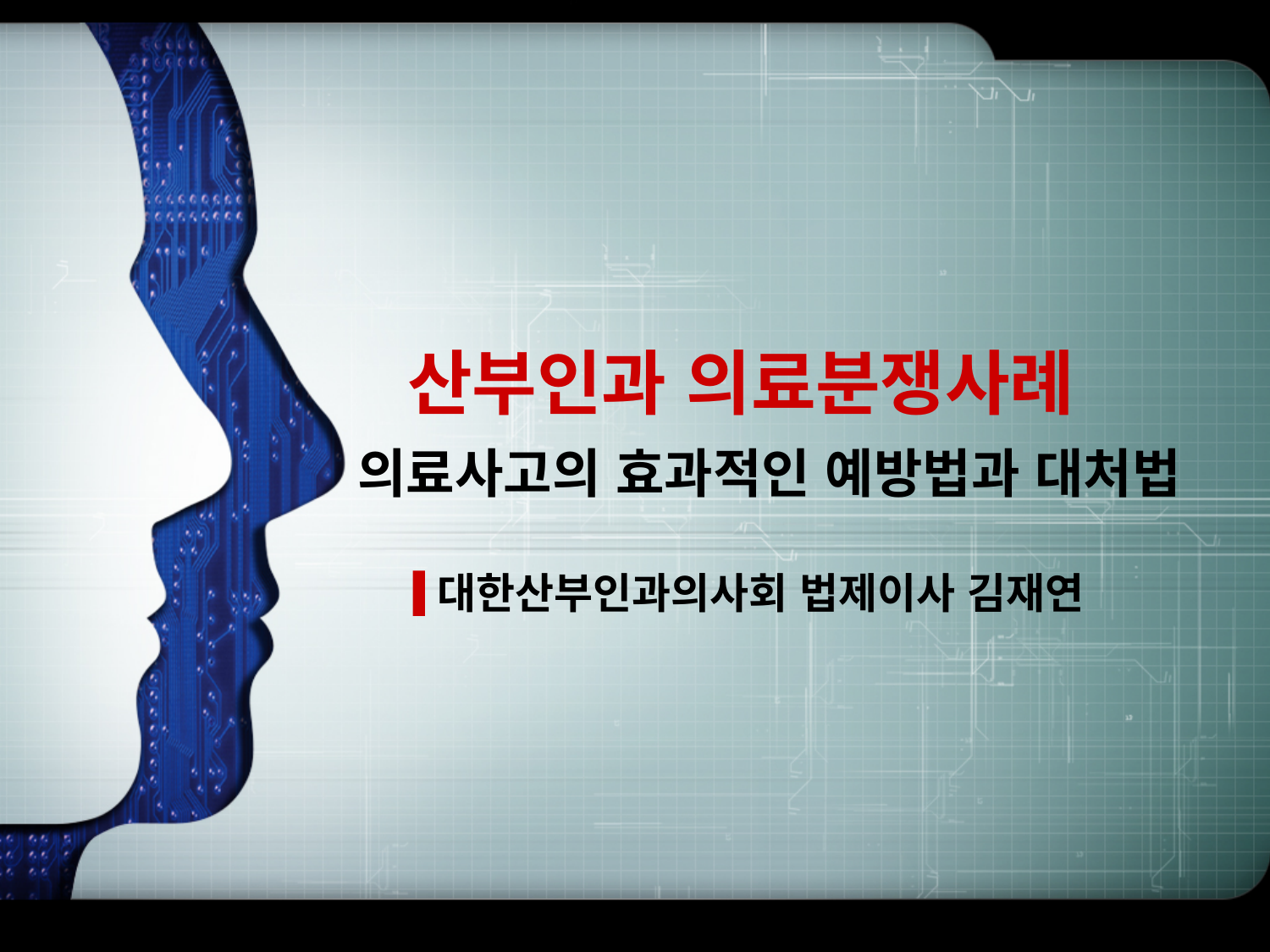

# 산부인과 의료분쟁사례
의료사고의 효과적인 예방법과 대처법
대한산부인과의사회 법제이사 김재연